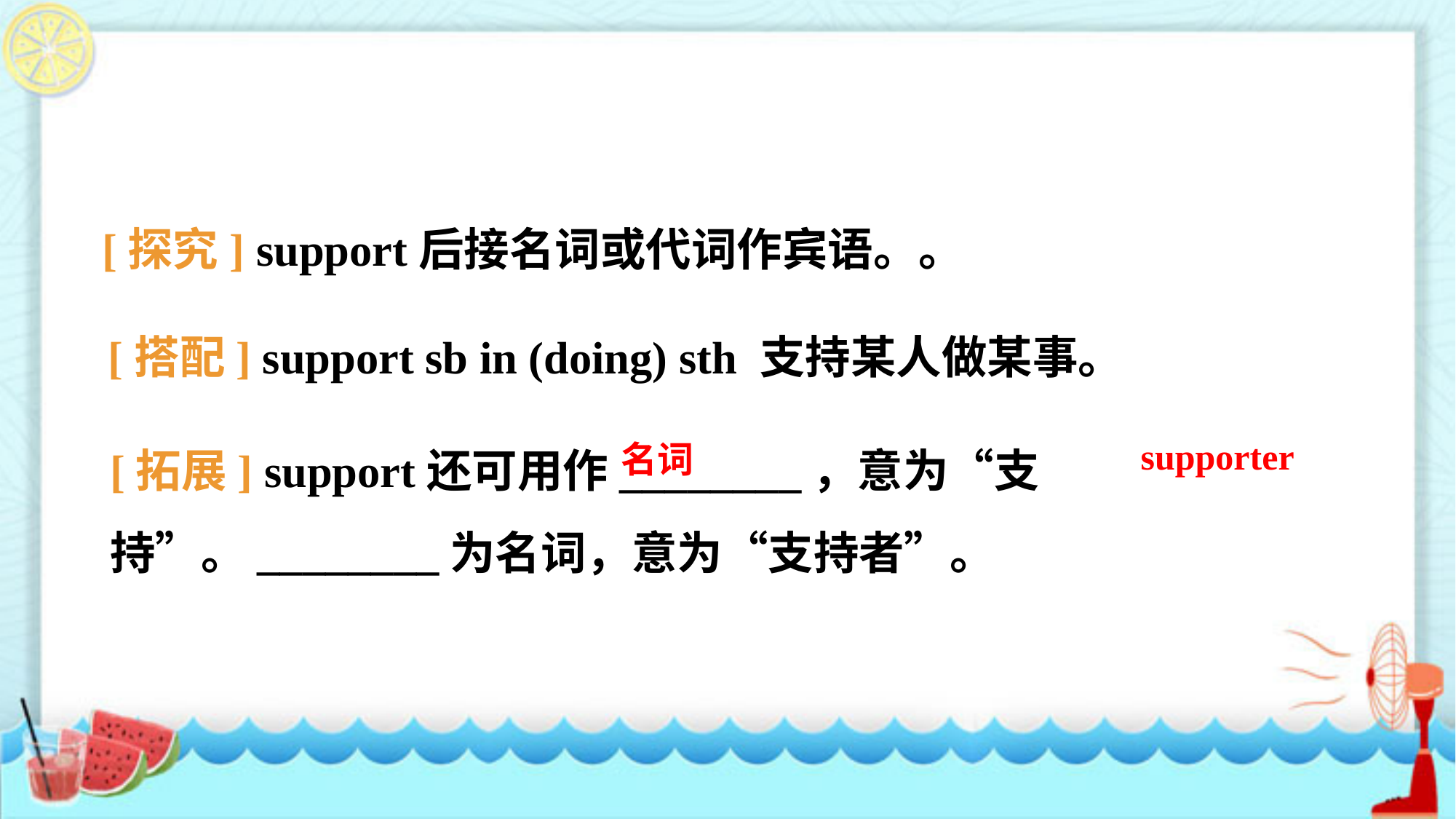

[探究] support后接名词或代词作宾语。。
[搭配] support sb in (doing) sth 支持某人做某事。
[拓展] support还可用作________，意为“支持”。________为名词，意为“支持者”。
 supporter
名词